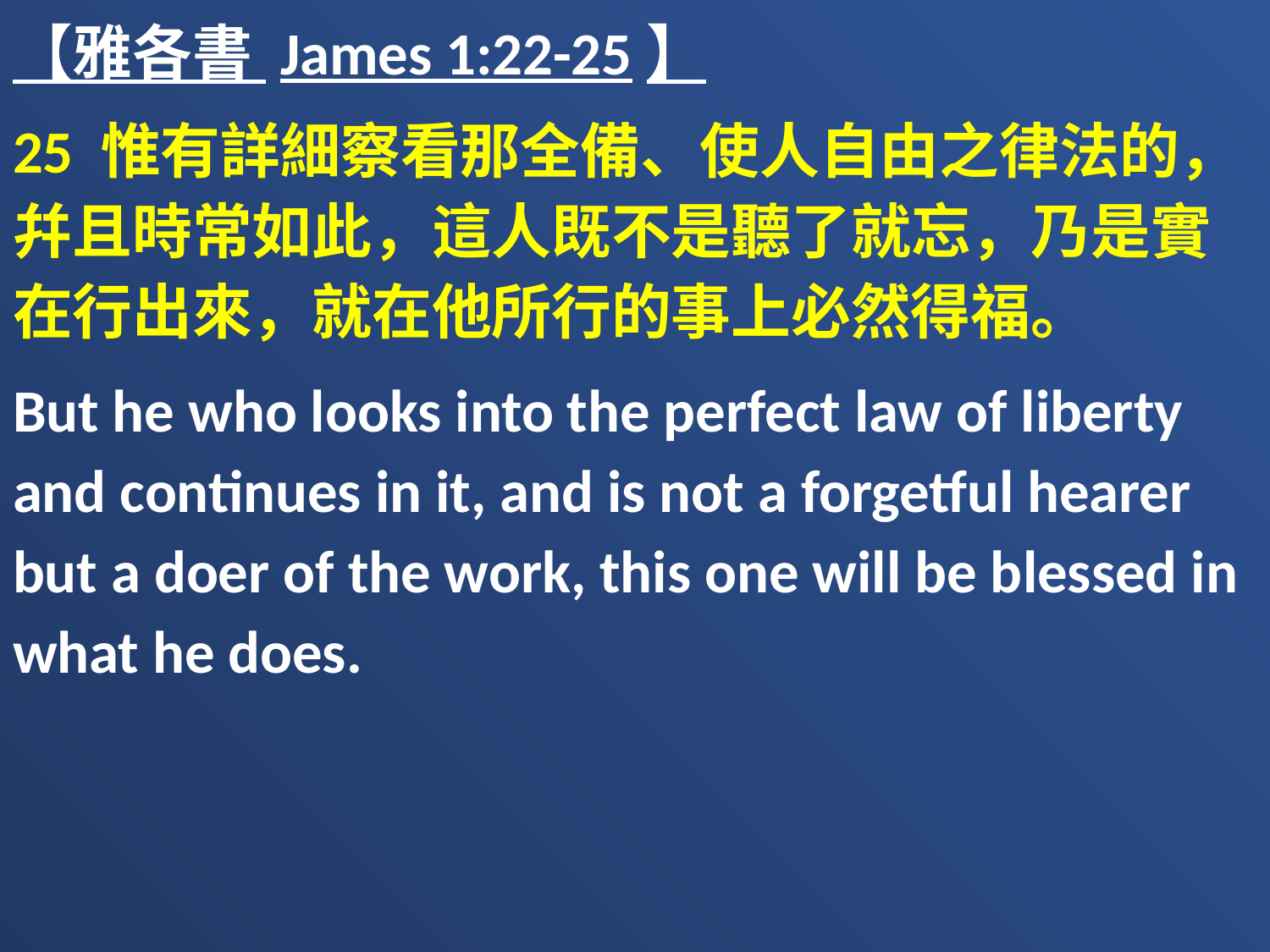

【雅各書 James 1:22-25】
25 惟有詳細察看那全備、使人自由之律法的，幷且時常如此，這人既不是聽了就忘，乃是實在行出來，就在他所行的事上必然得福。
But he who looks into the perfect law of liberty and continues in it, and is not a forgetful hearer but a doer of the work, this one will be blessed in what he does.